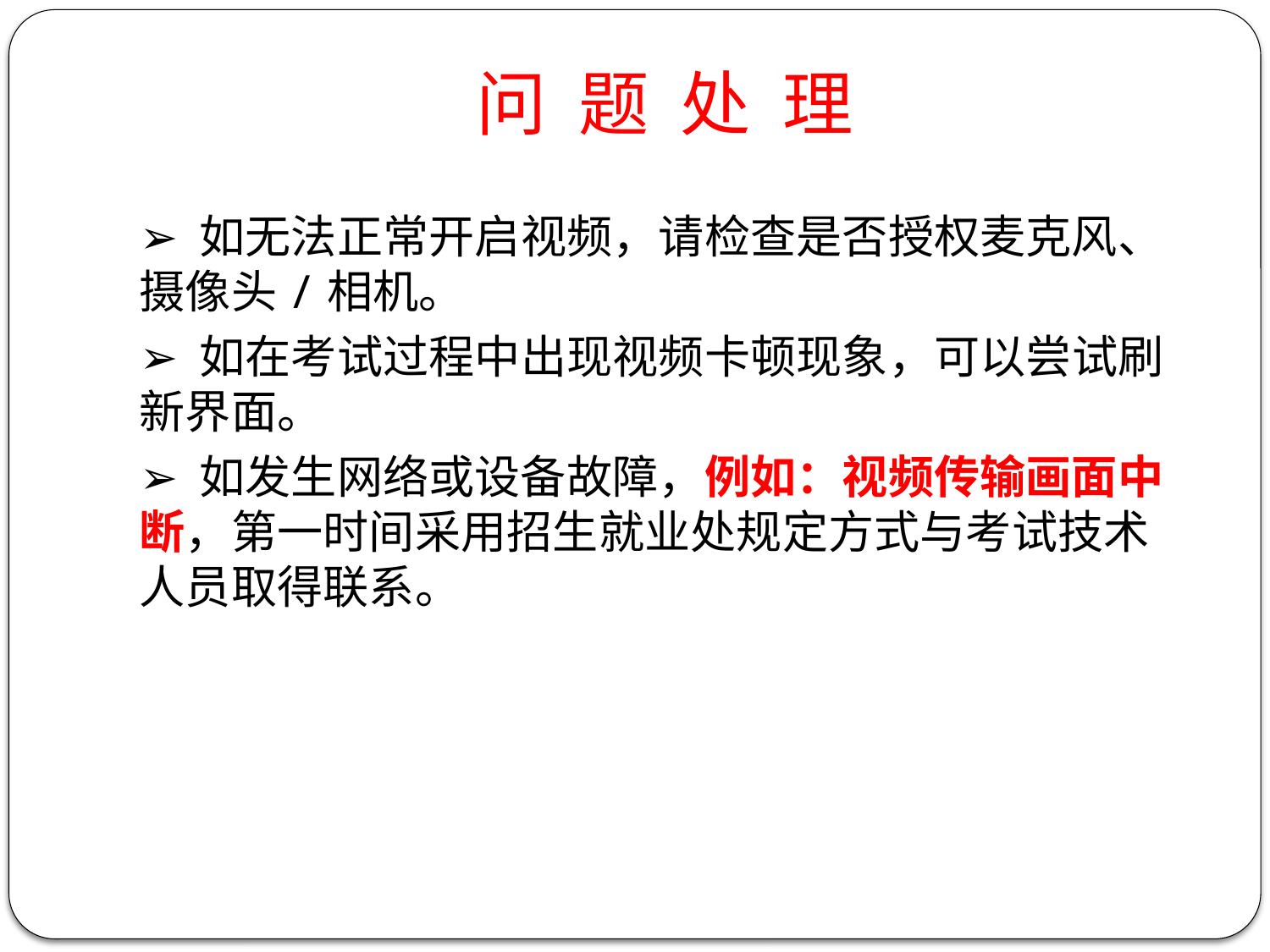

# 问  题  处  理
➢ 如无法正常开启视频，请检查是否授权麦克风、摄像头/相机。
➢ 如在考试过程中出现视频卡顿现象，可以尝试刷新界面。
➢ 如发生网络或设备故障，例如：视频传输画面中断，第一时间采用招生就业处规定方式与考试技术人员取得联系。